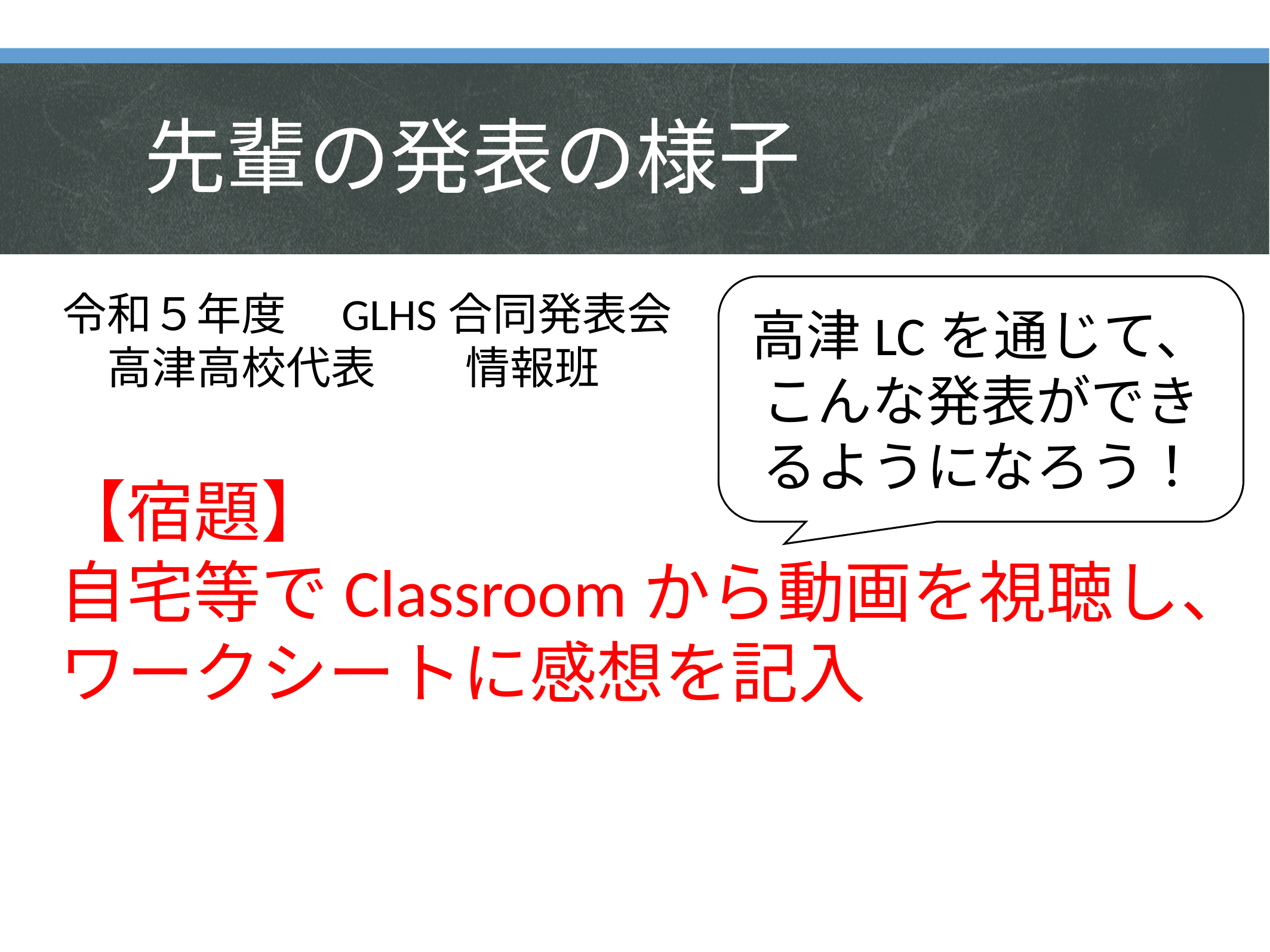

# 先輩の発表の様子
高津LCを通じて、
こんな発表ができるようになろう！
令和５年度　GLHS合同発表会
　高津高校代表　　情報班
【宿題】
自宅等でClassroomから動画を視聴し、
ワークシートに感想を記入